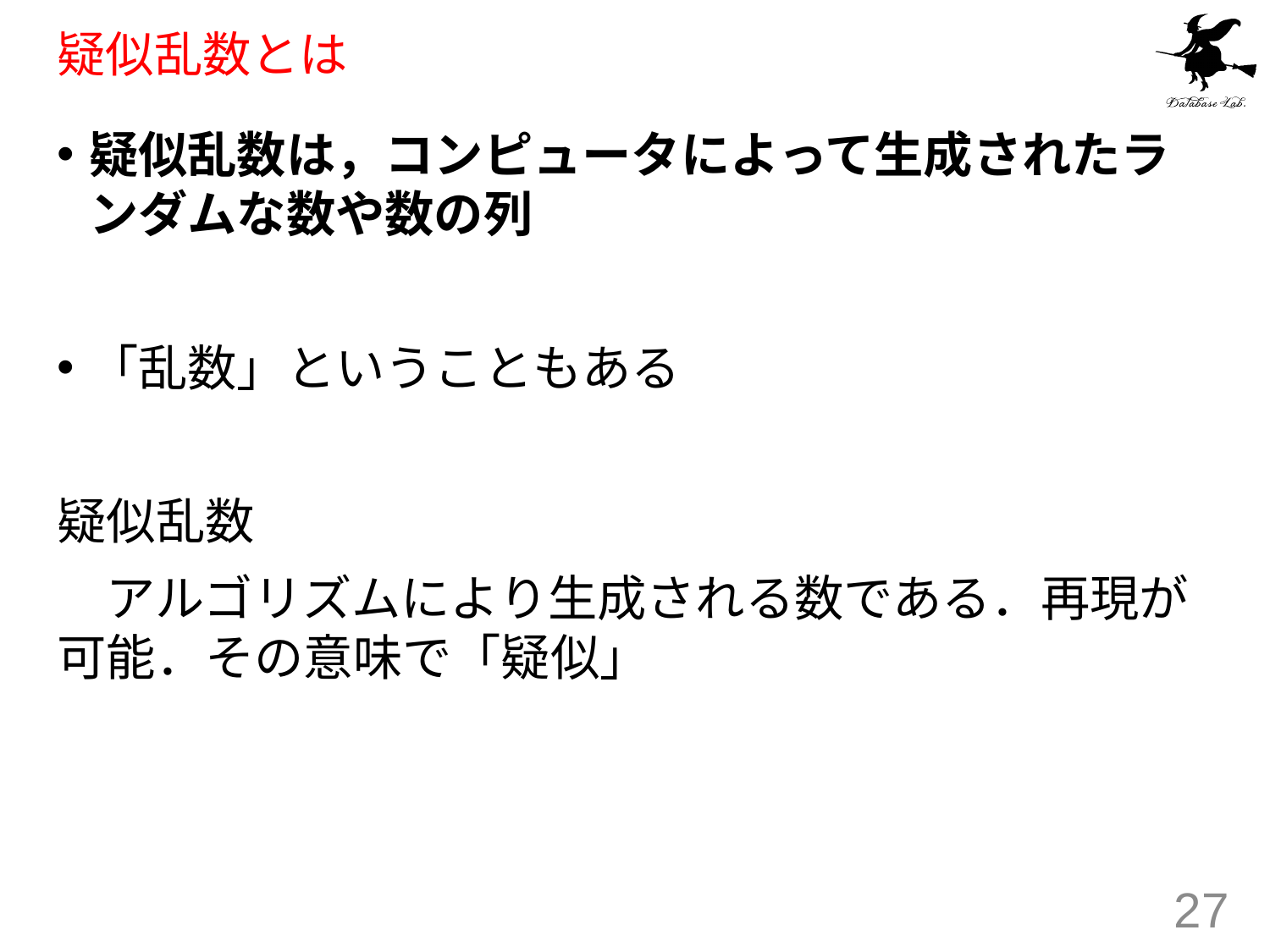

# 疑似乱数とは
疑似乱数は，コンピュータによって生成されたランダムな数や数の列

「乱数」ということもある

疑似乱数
　アルゴリズムにより生成される数である．再現が可能．その意味で「疑似」
27